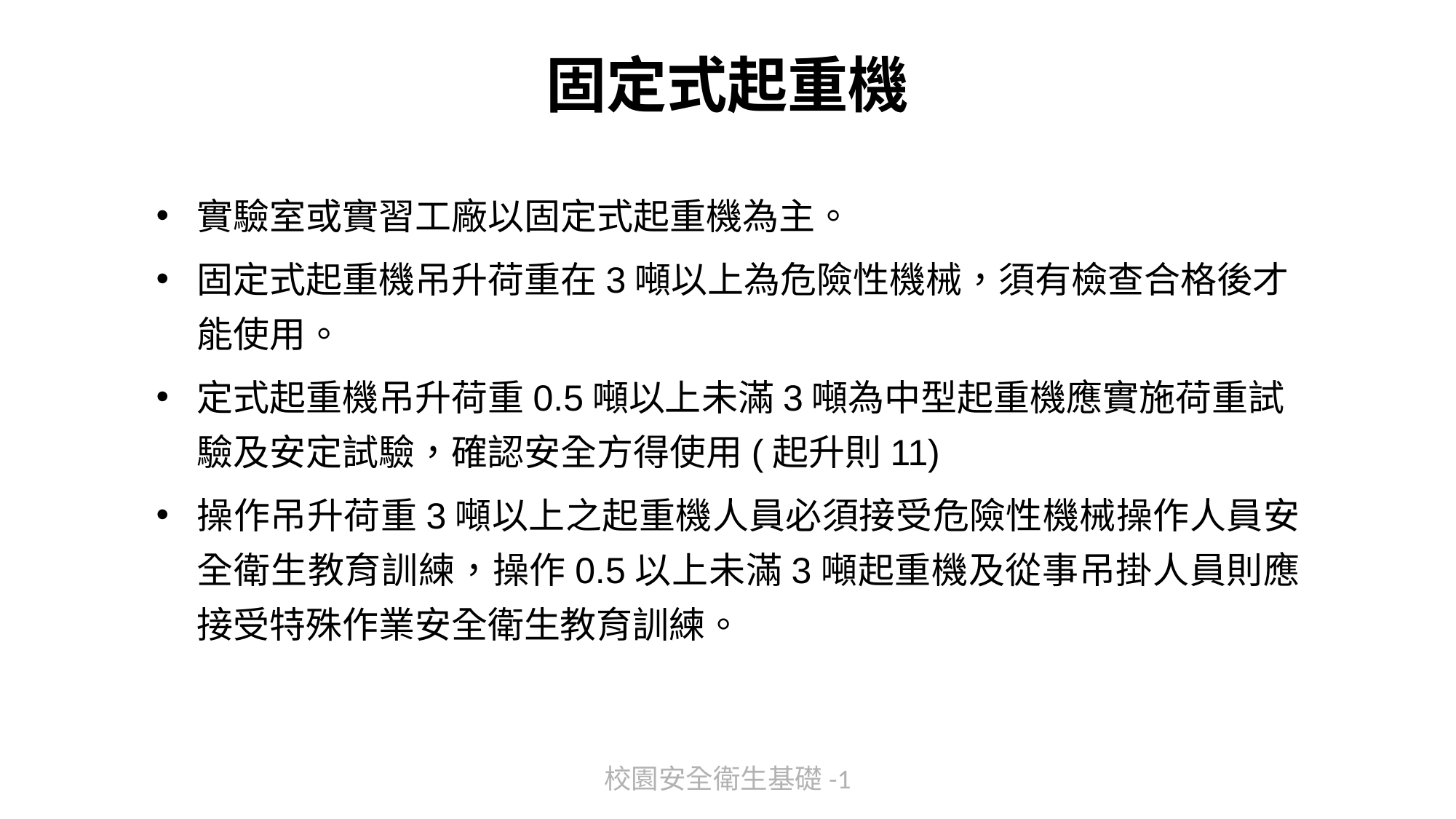

# 固定式起重機
實驗室或實習工廠以固定式起重機為主。
固定式起重機吊升荷重在3噸以上為危險性機械，須有檢查合格後才能使用。
定式起重機吊升荷重0.5噸以上未滿3噸為中型起重機應實施荷重試驗及安定試驗，確認安全方得使用(起升則11)
操作吊升荷重3噸以上之起重機人員必須接受危險性機械操作人員安全衛生教育訓練，操作0.5以上未滿3噸起重機及從事吊掛人員則應接受特殊作業安全衛生教育訓練。
校園安全衛生基礎-1
206